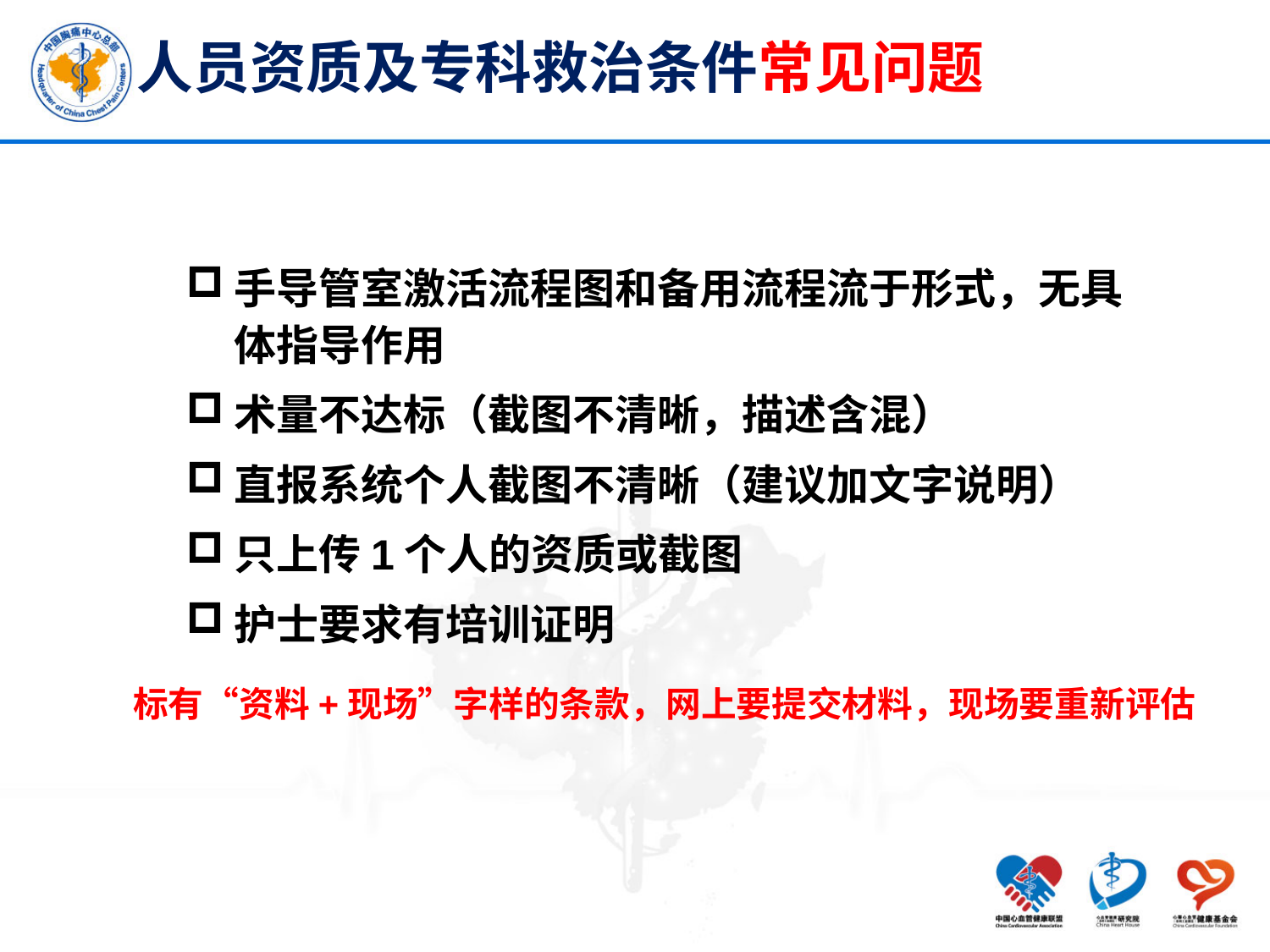

人员资质及专科救治条件常见问题
心血管专科条件
手导管室激活流程图和备用流程流于形式，无具体指导作用
术量不达标（截图不清晰，描述含混）
直报系统个人截图不清晰（建议加文字说明）
只上传1个人的资质或截图
护士要求有培训证明
标有“资料+现场”字样的条款，网上要提交材料，现场要重新评估